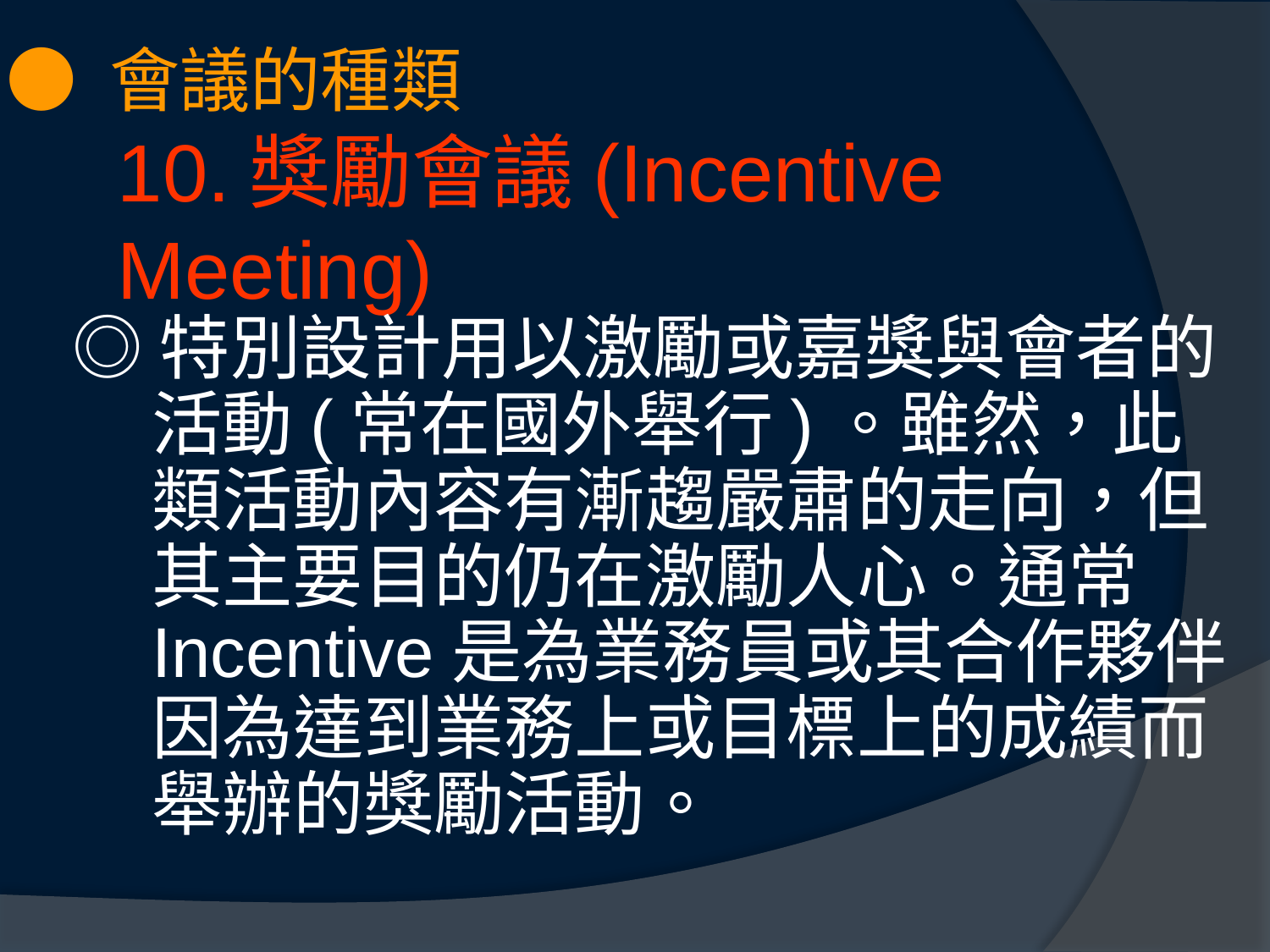

# ● 會議的種類 10.獎勵會議(Incentive Meeting)
◎特別設計用以激勵或嘉獎與會者的活動(常在國外舉行)。雖然，此類活動內容有漸趨嚴肅的走向，但其主要目的仍在激勵人心。通常Incentive是為業務員或其合作夥伴因為達到業務上或目標上的成績而舉辦的獎勵活動。